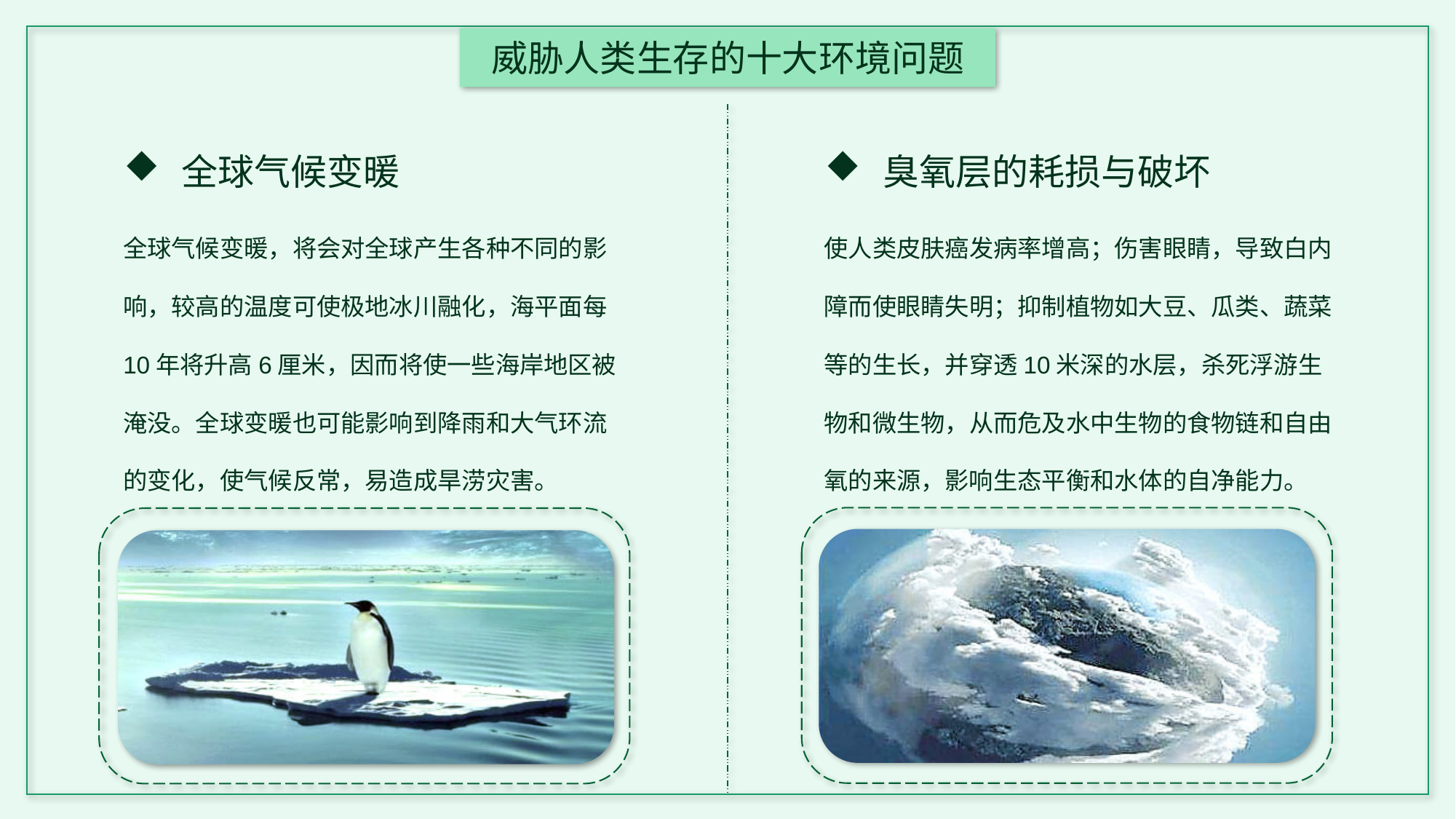

威胁人类生存的十大环境问题
 全球气候变暖
 臭氧层的耗损与破坏
全球气候变暖，将会对全球产生各种不同的影响，较高的温度可使极地冰川融化，海平面每10年将升高6厘米，因而将使一些海岸地区被淹没。全球变暖也可能影响到降雨和大气环流的变化，使气候反常，易造成旱涝灾害。
使人类皮肤癌发病率增高；伤害眼睛，导致白内障而使眼睛失明；抑制植物如大豆、瓜类、蔬菜等的生长，并穿透10米深的水层，杀死浮游生物和微生物，从而危及水中生物的食物链和自由氧的来源，影响生态平衡和水体的自净能力。